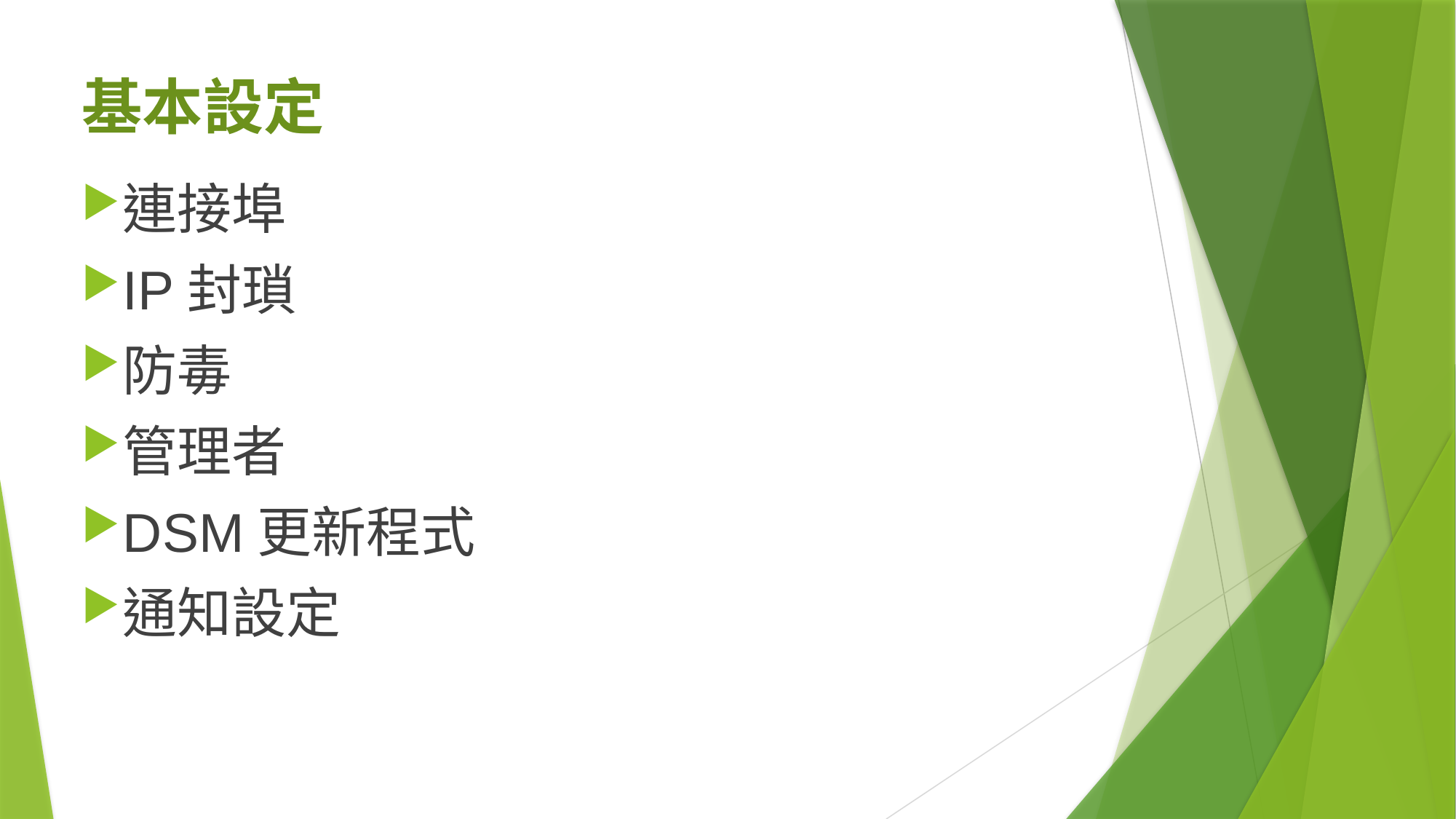

基本設定
連接埠
IP封瑣
防毒
管理者
DSM更新程式
通知設定